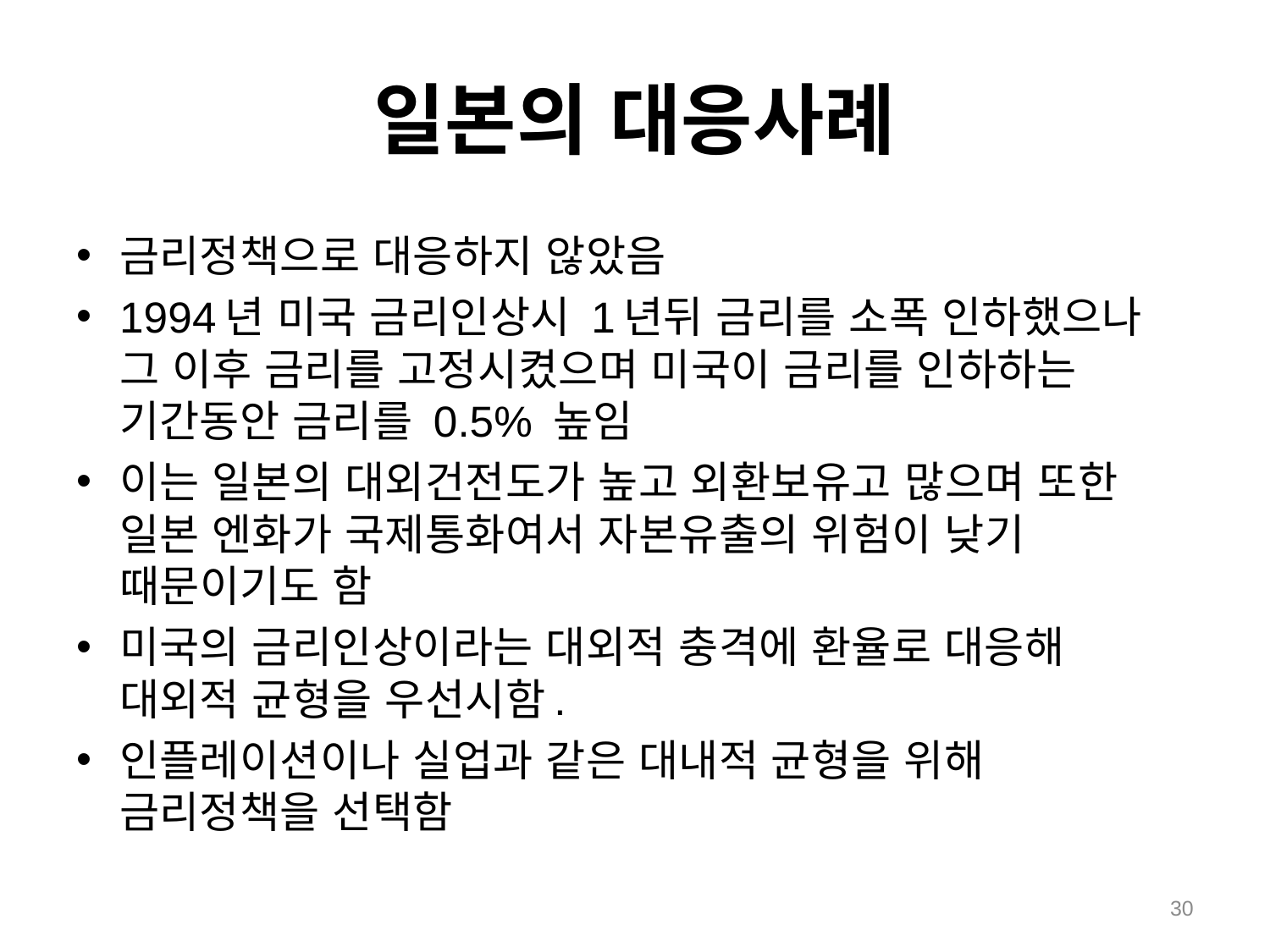

# 일본의 대응사례
금리정책으로 대응하지 않았음
1994년 미국 금리인상시 1년뒤 금리를 소폭 인하했으나 그 이후 금리를 고정시켰으며 미국이 금리를 인하하는 기간동안 금리를 0.5% 높임
이는 일본의 대외건전도가 높고 외환보유고 많으며 또한 일본 엔화가 국제통화여서 자본유출의 위험이 낮기 때문이기도 함
미국의 금리인상이라는 대외적 충격에 환율로 대응해 대외적 균형을 우선시함.
인플레이션이나 실업과 같은 대내적 균형을 위해 금리정책을 선택함
30